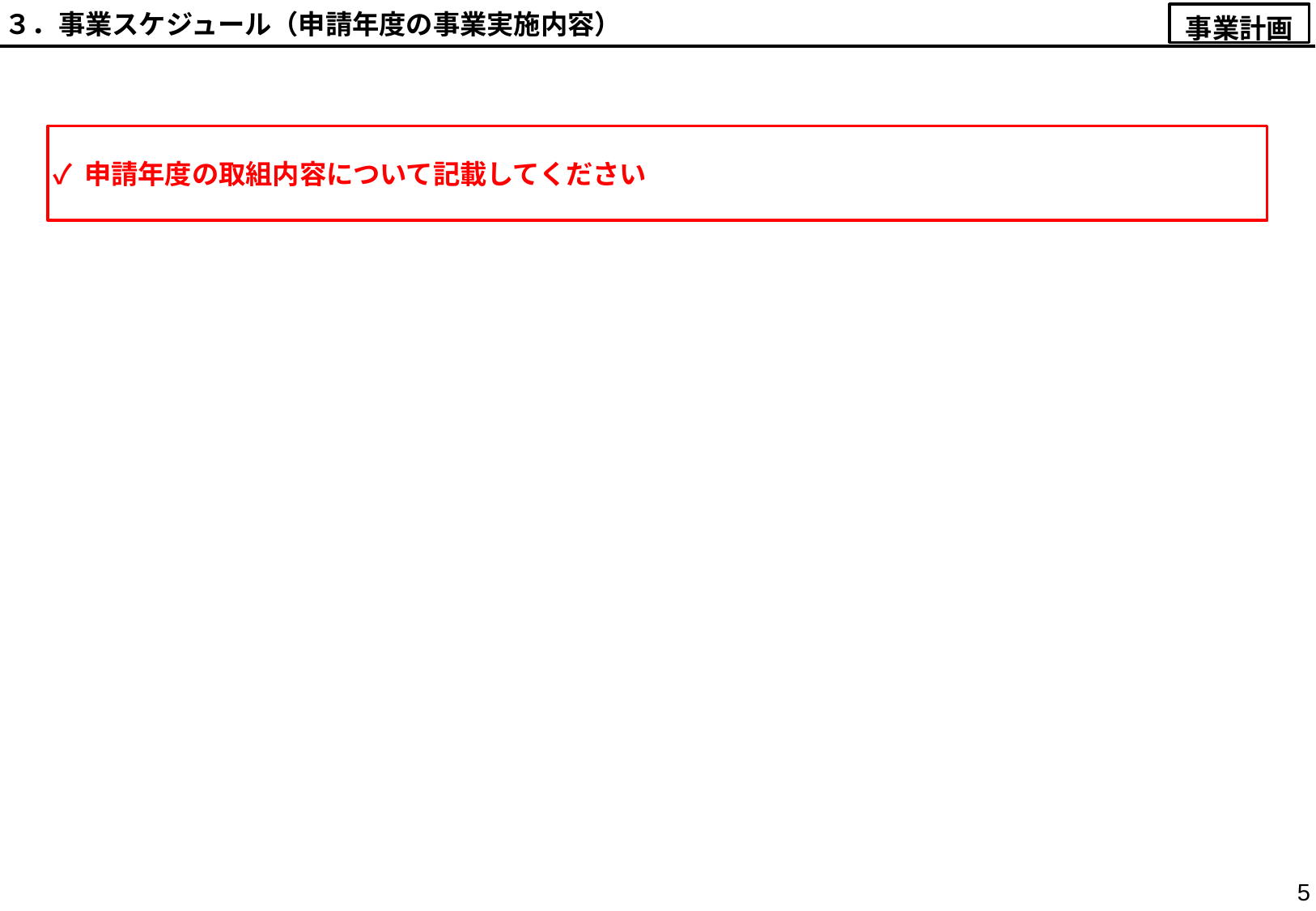

３．事業スケジュール（申請年度の事業実施内容）
事業計画
✓ 申請年度の取組内容について記載してください
5